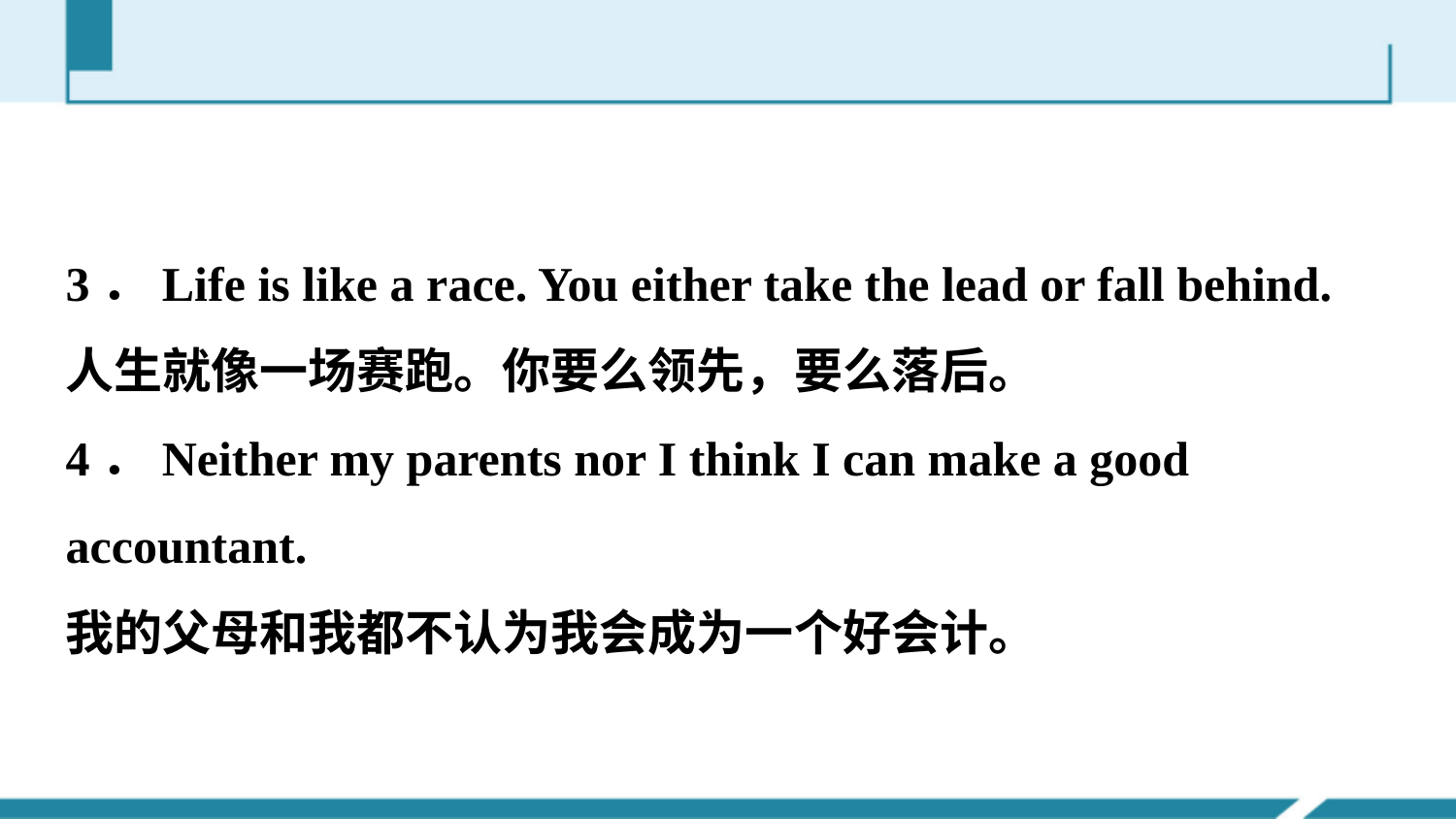

3．Life is like a race. You either take the lead or fall behind.
人生就像一场赛跑。你要么领先，要么落后。
4．Neither my parents nor I think I can make a good accountant.
我的父母和我都不认为我会成为一个好会计。